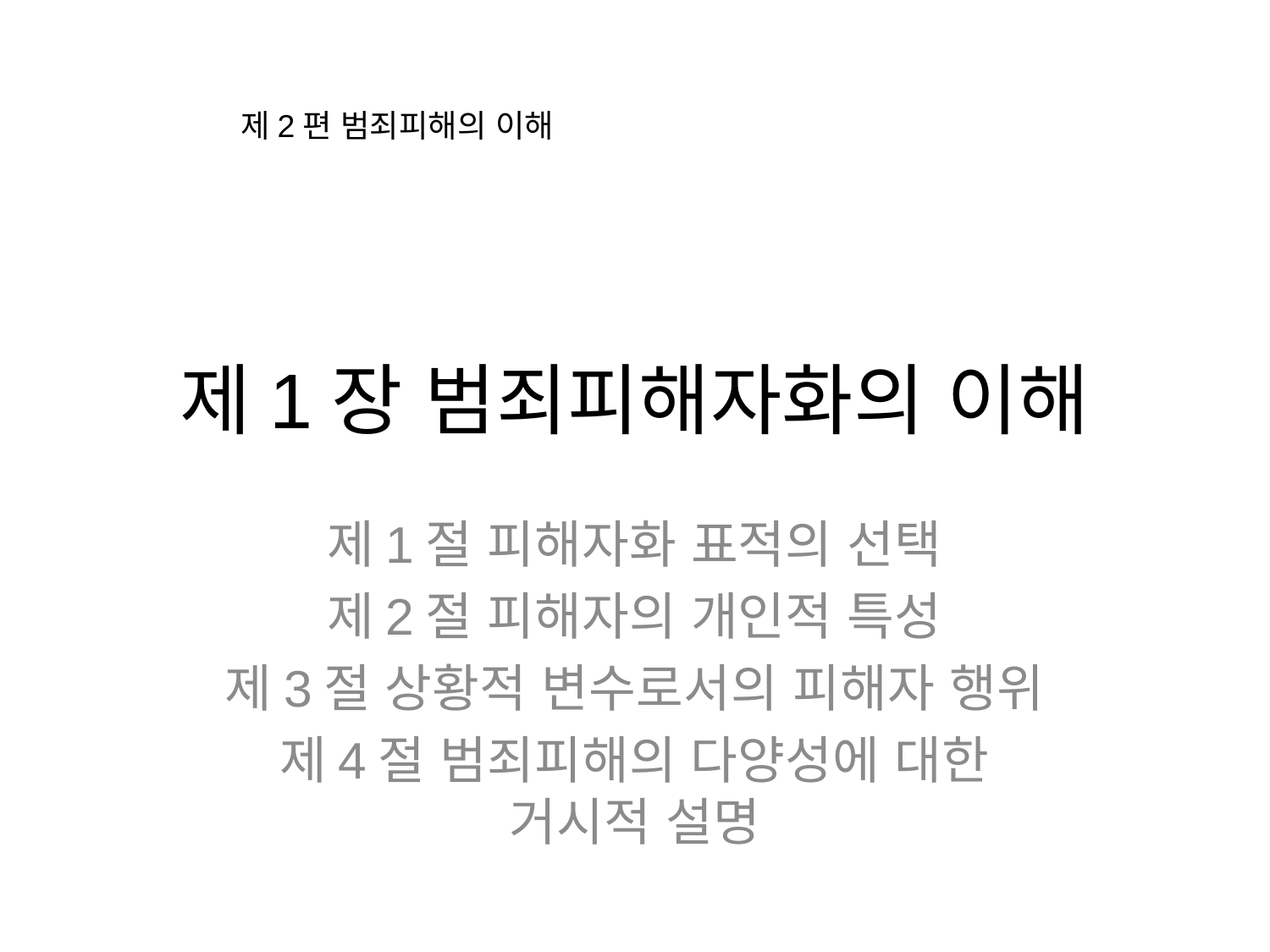

제2편 범죄피해의 이해
# 제1장 범죄피해자화의 이해
제1절 피해자화 표적의 선택
제2절 피해자의 개인적 특성
제3절 상황적 변수로서의 피해자 행위
제4절 범죄피해의 다양성에 대한 거시적 설명